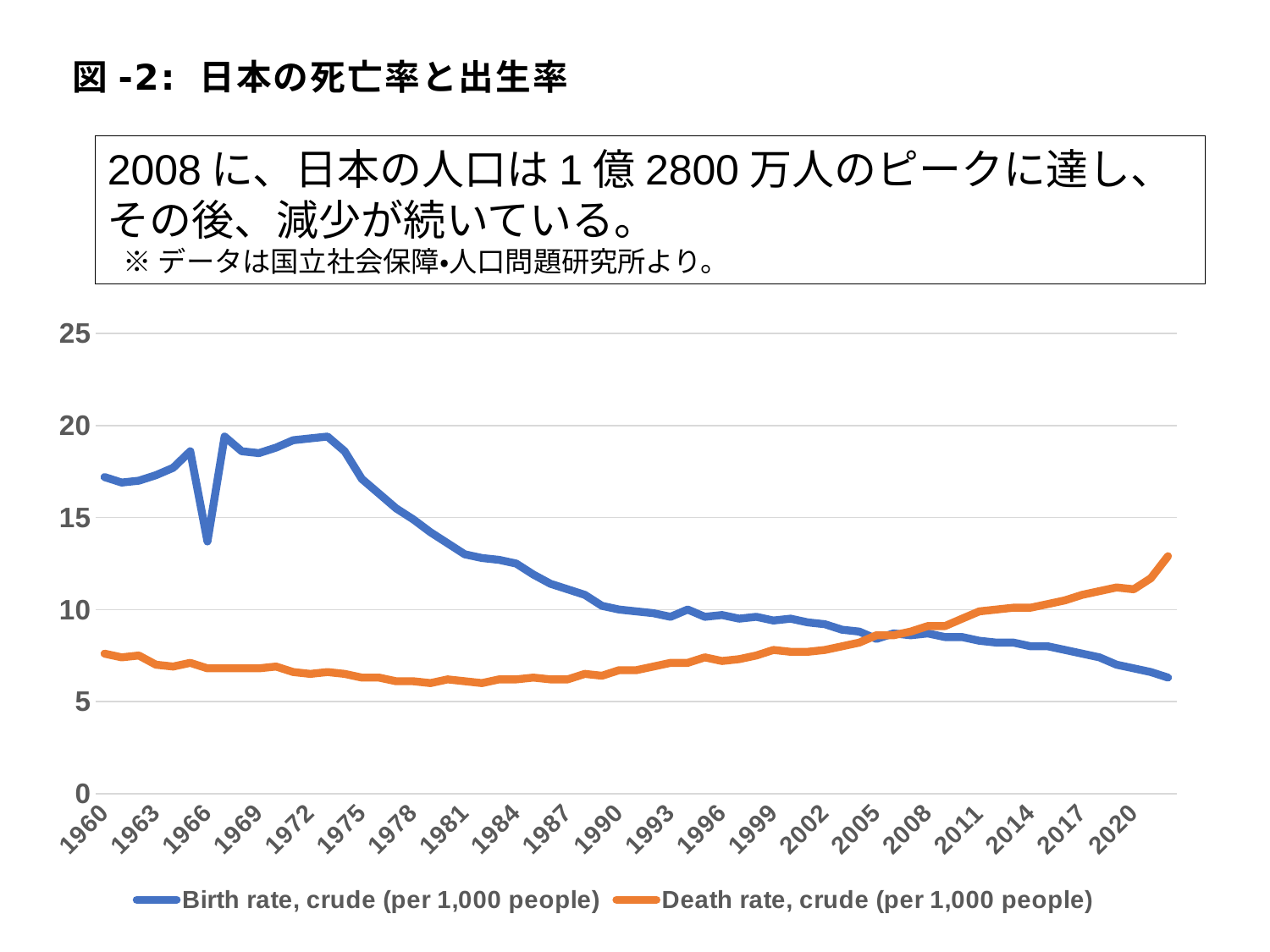

図-2: 日本の死亡率と出生率
2008に、日本の人口は1億2800万人のピークに達し、その後、減少が続いている。
※データは国立社会保障・人口問題研究所より。

### Chart

| Category | Birth rate, crude (per 1,000 people) | Death rate, crude (per 1,000 people) |
|---|---|---|
| 1960 | 17.2 | 7.6 |
| 1961 | 16.9 | 7.4 |
| 1962 | 17.0 | 7.5 |
| 1963 | 17.3 | 7.0 |
| 1964 | 17.7 | 6.9 |
| 1965 | 18.6 | 7.1 |
| 1966 | 13.7 | 6.8 |
| 1967 | 19.4 | 6.8 |
| 1968 | 18.6 | 6.8 |
| 1969 | 18.5 | 6.8 |
| 1970 | 18.8 | 6.9 |
| 1971 | 19.2 | 6.6 |
| 1972 | 19.3 | 6.5 |
| 1973 | 19.4 | 6.6 |
| 1974 | 18.6 | 6.5 |
| 1975 | 17.1 | 6.3 |
| 1976 | 16.3 | 6.3 |
| 1977 | 15.5 | 6.1 |
| 1978 | 14.9 | 6.1 |
| 1979 | 14.2 | 6.0 |
| 1980 | 13.6 | 6.2 |
| 1981 | 13.0 | 6.1 |
| 1982 | 12.8 | 6.0 |
| 1983 | 12.7 | 6.2 |
| 1984 | 12.5 | 6.2 |
| 1985 | 11.9 | 6.3 |
| 1986 | 11.4 | 6.2 |
| 1987 | 11.1 | 6.2 |
| 1988 | 10.8 | 6.5 |
| 1989 | 10.2 | 6.4 |
| 1990 | 10.0 | 6.7 |
| 1991 | 9.9 | 6.7 |
| 1992 | 9.8 | 6.9 |
| 1993 | 9.6 | 7.1 |
| 1994 | 10.0 | 7.1 |
| 1995 | 9.6 | 7.4 |
| 1996 | 9.7 | 7.2 |
| 1997 | 9.5 | 7.3 |
| 1998 | 9.6 | 7.5 |
| 1999 | 9.4 | 7.8 |
| 2000 | 9.5 | 7.7 |
| 2001 | 9.3 | 7.7 |
| 2002 | 9.2 | 7.8 |
| 2003 | 8.9 | 8.0 |
| 2004 | 8.8 | 8.2 |
| 2005 | 8.4 | 8.6 |
| 2006 | 8.7 | 8.6 |
| 2007 | 8.6 | 8.8 |
| 2008 | 8.7 | 9.1 |
| 2009 | 8.5 | 9.1 |
| 2010 | 8.5 | 9.5 |
| 2011 | 8.3 | 9.9 |
| 2012 | 8.2 | 10.0 |
| 2013 | 8.2 | 10.1 |
| 2014 | 8.0 | 10.1 |
| 2015 | 8.0 | 10.3 |
| 2016 | 7.8 | 10.5 |
| 2017 | 7.6 | 10.8 |
| 2018 | 7.4 | 11.0 |
| 2019 | 7.0 | 11.2 |
| 2020 | 6.8 | 11.1 |
| 2021 | 6.6 | 11.7 |
| 2022 | 6.3 | 12.9 |